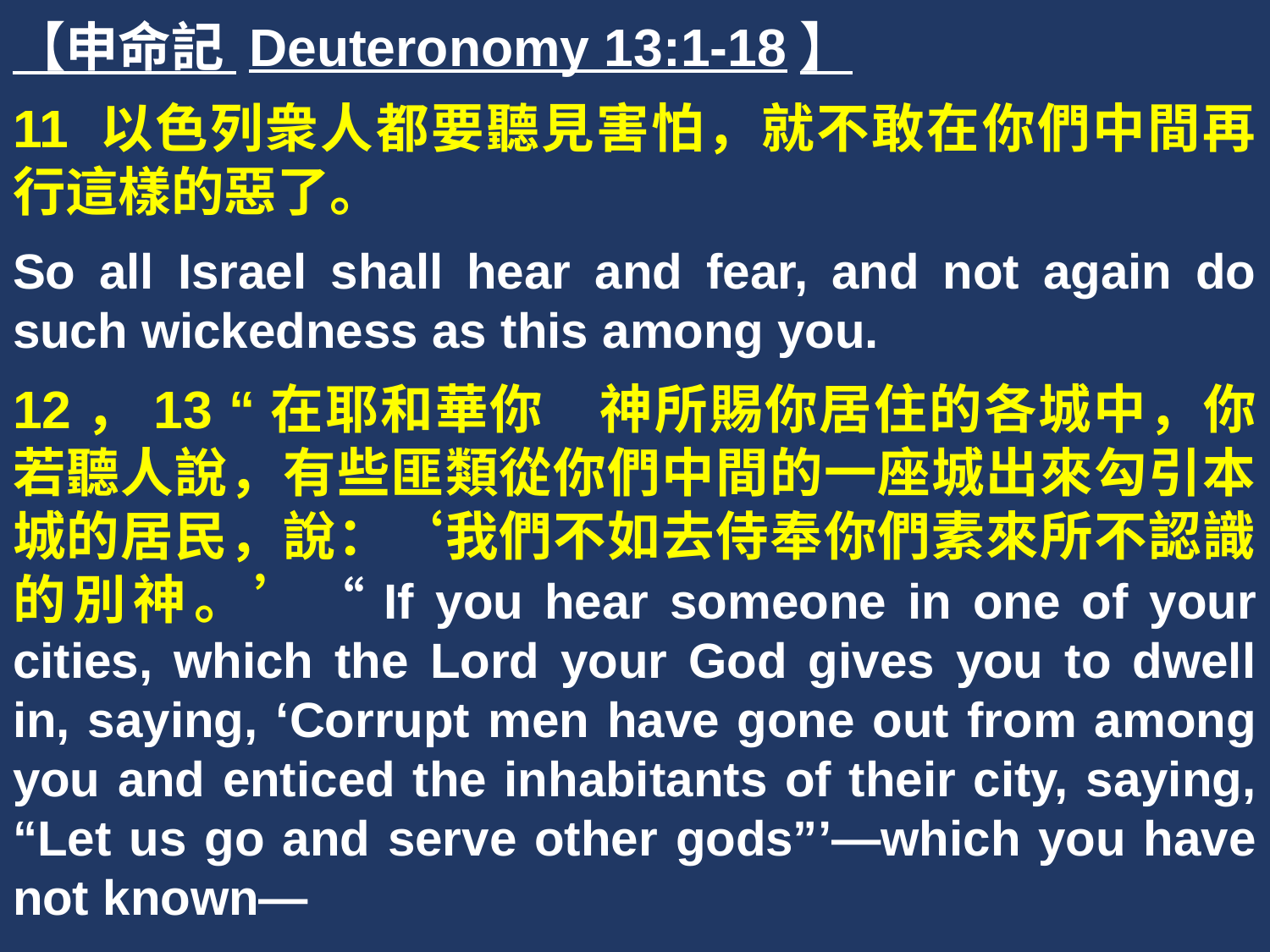

【申命記 Deuteronomy 13:1-18】
11 以色列衆人都要聽見害怕，就不敢在你們中間再行這樣的惡了。
So all Israel shall hear and fear, and not again do such wickedness as this among you.
12，13 “在耶和華你　神所賜你居住的各城中，你若聽人說，有些匪類從你們中間的一座城出來勾引本城的居民，說：‘我們不如去侍奉你們素來所不認識的別神。’“If you hear someone in one of your cities, which the Lord your God gives you to dwell in, saying, ‘Corrupt men have gone out from among you and enticed the inhabitants of their city, saying, “Let us go and serve other gods”’—which you have not known—